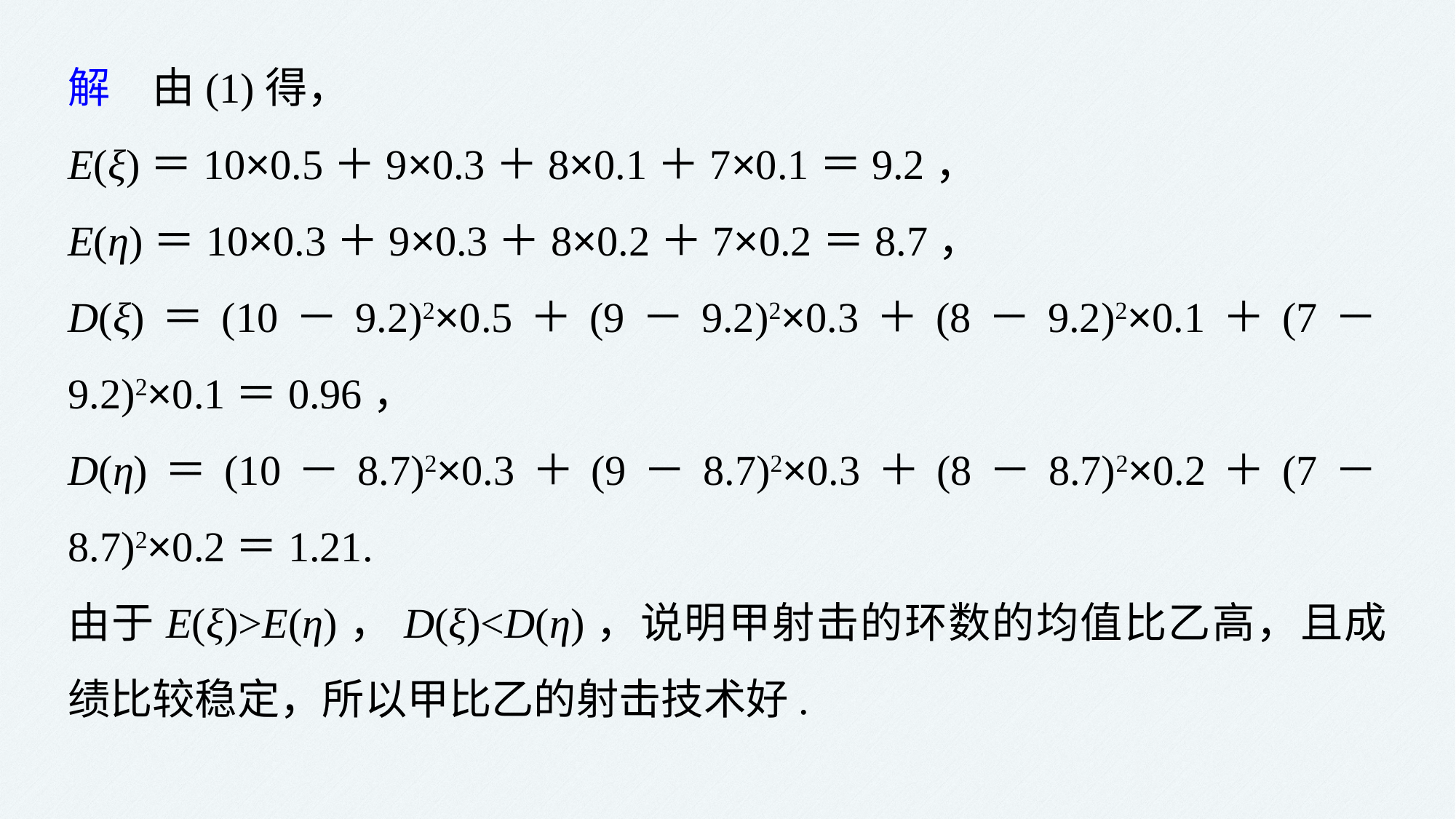

解　由(1)得，
E(ξ)＝10×0.5＋9×0.3＋8×0.1＋7×0.1＝9.2，
E(η)＝10×0.3＋9×0.3＋8×0.2＋7×0.2＝8.7，
D(ξ)＝(10－9.2)2×0.5＋(9－9.2)2×0.3＋(8－9.2)2×0.1＋(7－9.2)2×0.1＝0.96，
D(η)＝(10－8.7)2×0.3＋(9－8.7)2×0.3＋(8－8.7)2×0.2＋(7－8.7)2×0.2＝1.21.
由于E(ξ)>E(η)，D(ξ)<D(η)，说明甲射击的环数的均值比乙高，且成绩比较稳定，所以甲比乙的射击技术好.